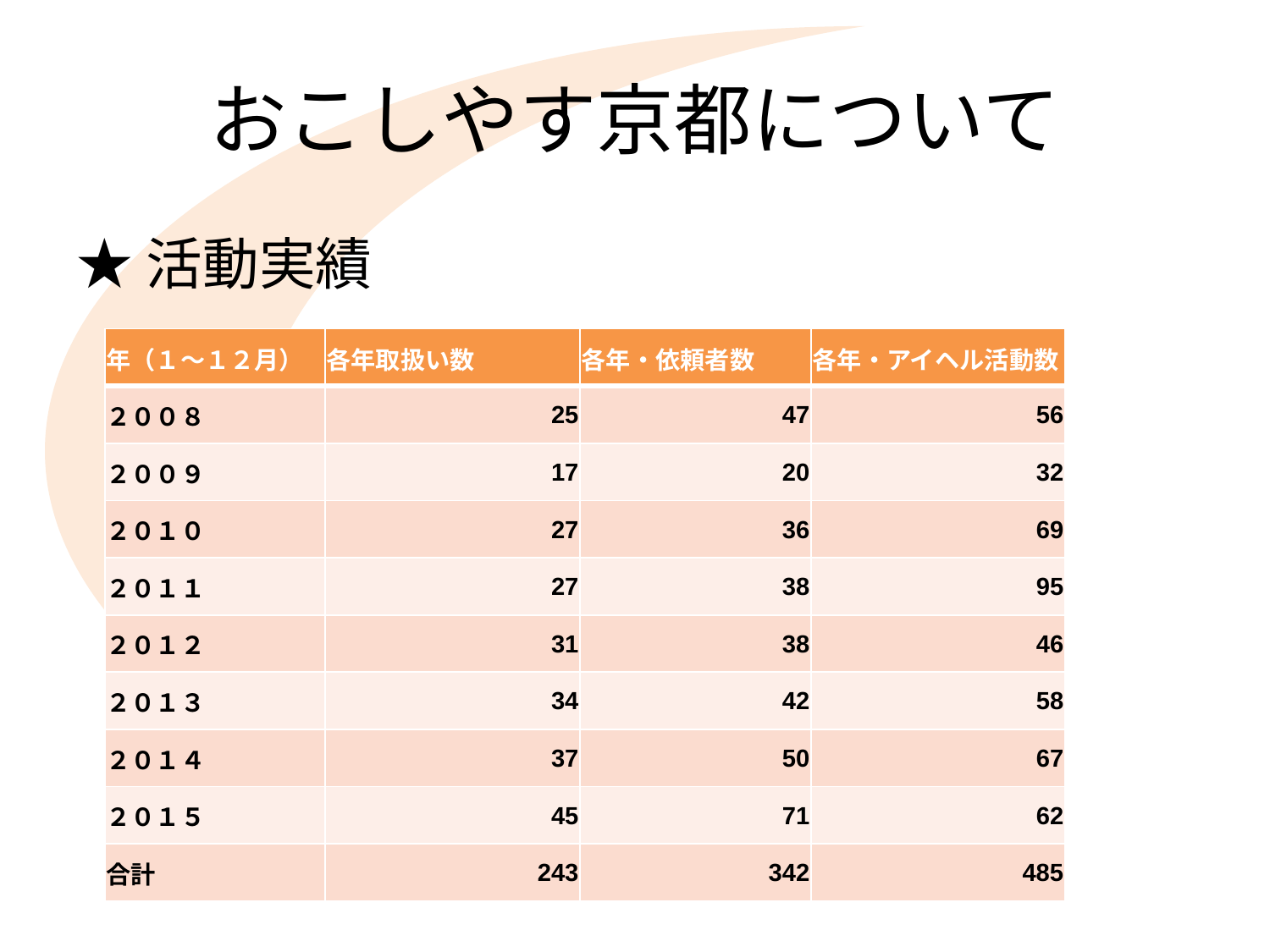

# おこしやす京都について
★活動実績
| 年（１～１２月） | 各年取扱い数 | 各年・依頼者数 | 各年・アイヘル活動数 |
| --- | --- | --- | --- |
| ２００８ | 25 | 47 | 56 |
| ２００９ | 17 | 20 | 32 |
| ２０１０ | 27 | 36 | 69 |
| ２０１１ | 27 | 38 | 95 |
| ２０１２ | 31 | 38 | 46 |
| ２０１３ | 34 | 42 | 58 |
| ２０１４ | 37 | 50 | 67 |
| ２０１５ | 45 | 71 | 62 |
| 合計 | 243 | 342 | 485 |